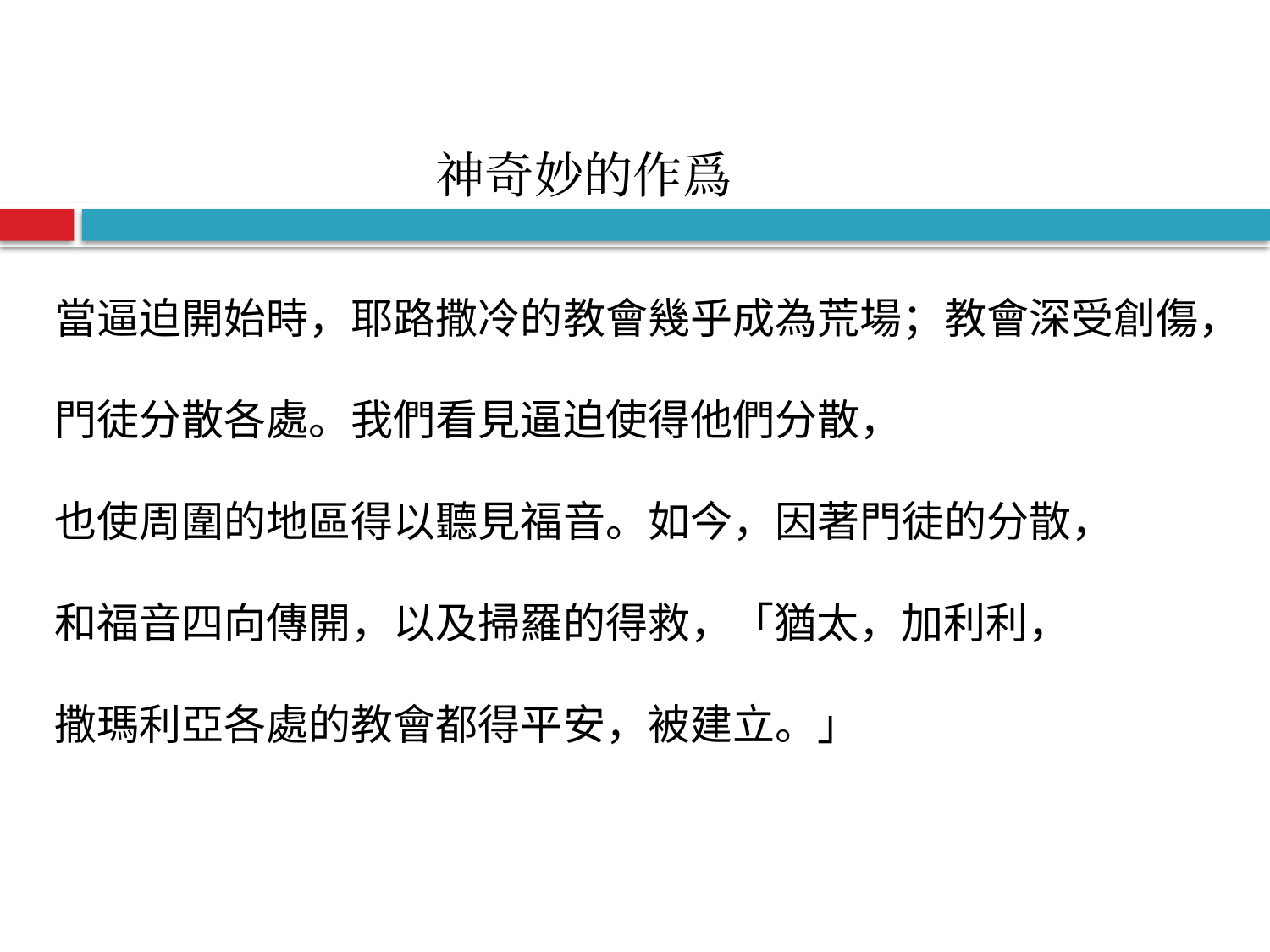

神奇妙的作爲
當逼迫開始時，耶路撒冷的教會幾乎成為荒場；教會深受創傷，

門徒分散各處。我們看見逼迫使得他們分散，

也使周圍的地區得以聽見福音。如今，因著門徒的分散，

和福音四向傳開，以及掃羅的得救，「猶太，加利利，

撒瑪利亞各處的教會都得平安，被建立。」